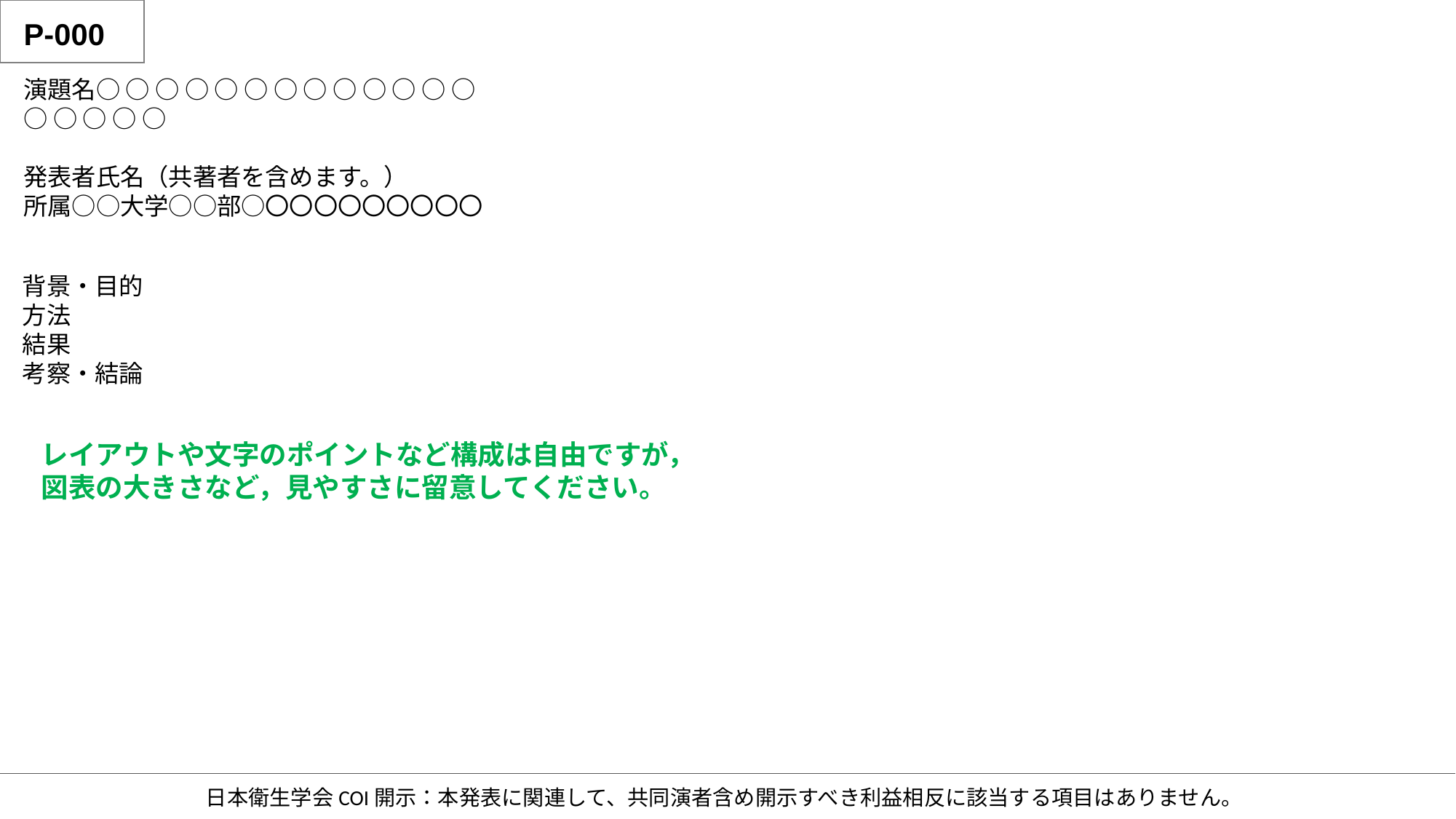

P-000
演題名○ ○ ○ ○ ○ ○ ○ ○ ○ ○ ○ ○ ○ ○ ○ ○ ○ ○

発表者氏名（共著者を含めます。）
所属○○大学○○部○〇〇〇〇〇〇〇〇〇
背景・目的
方法
結果
考察・結論
レイアウトや文字のポイントなど構成は自由ですが，図表の大きさなど，見やすさに留意してください。
日本衛生学会COI開示：本発表に関連して、共同演者含め開示すべき利益相反に該当する項目はありません。